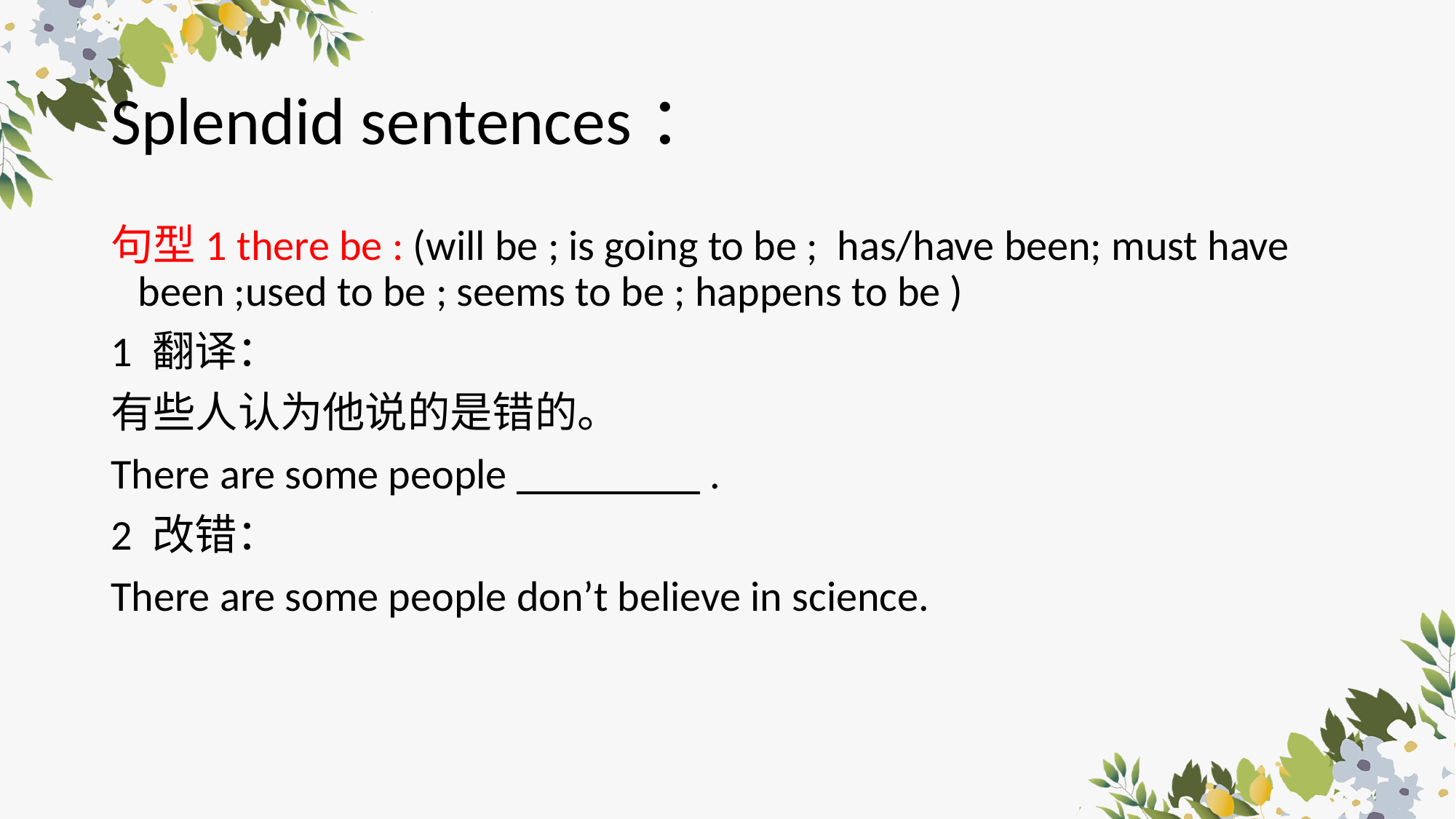

# Splendid sentences：
句型1 there be : (will be ; is going to be ;  has/have been; must have been ;used to be ; seems to be ; happens to be )
1 翻译：
有些人认为他说的是错的。
There are some people                     .
2 改错：
There are some people don’t believe in science.